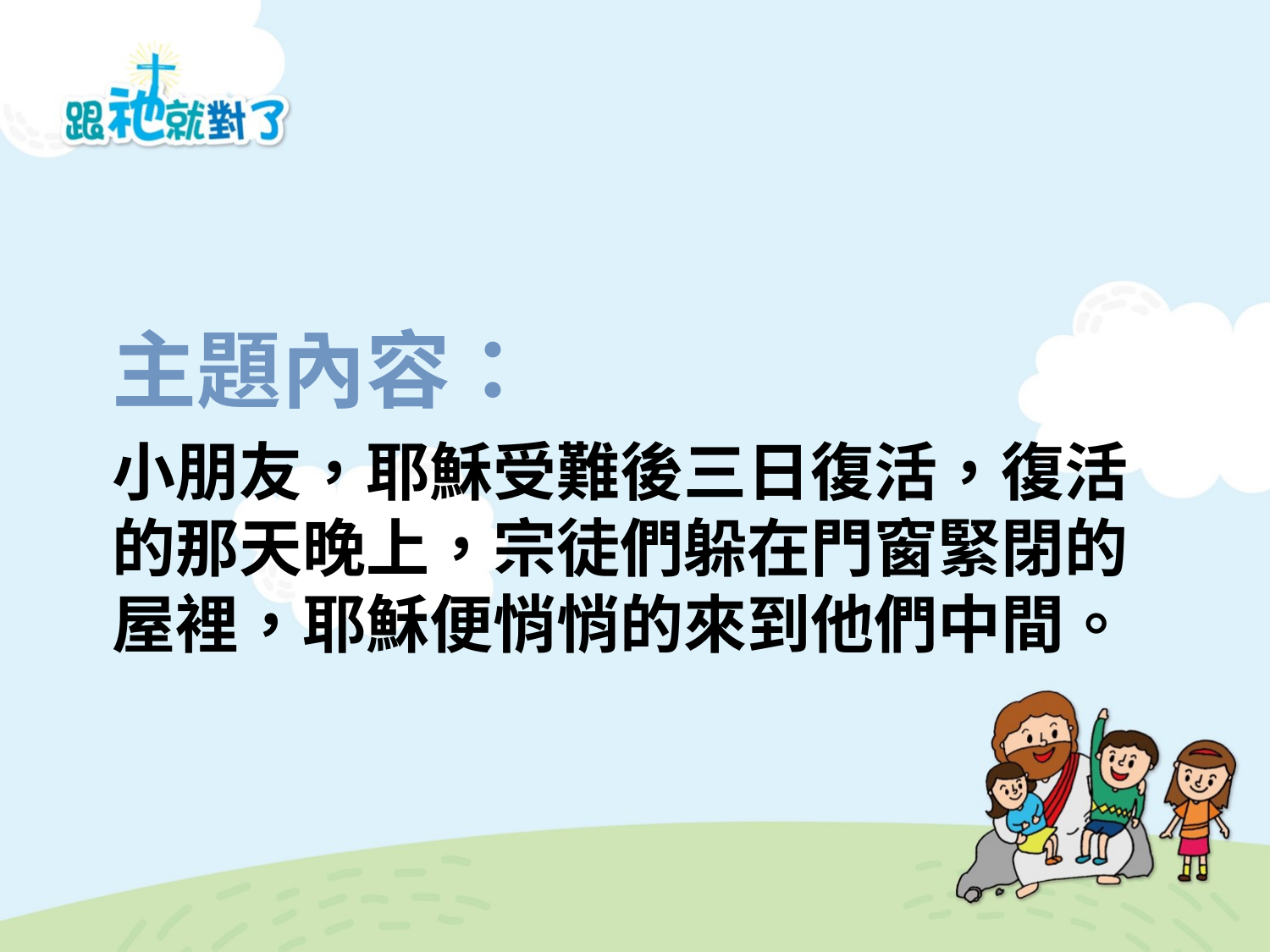

主題內容：
小朋友，耶穌受難後三日復活，復活的那天晚上，宗徒們躲在門窗緊閉的屋裡，耶穌便悄悄的來到他們中間。